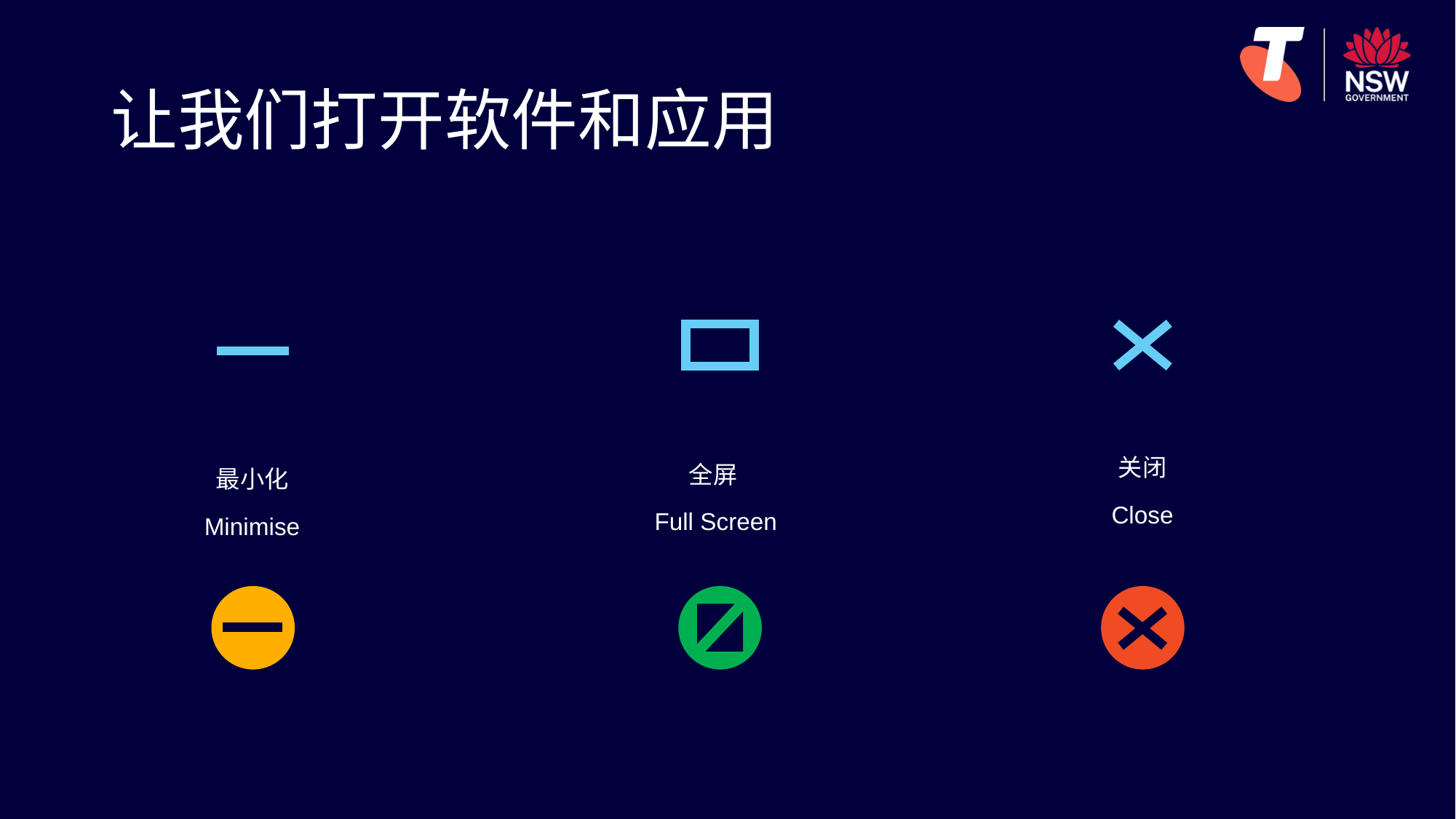

# 让我们打开软件和应用
关闭
Close
全屏
Full Screen
最小化
Minimise